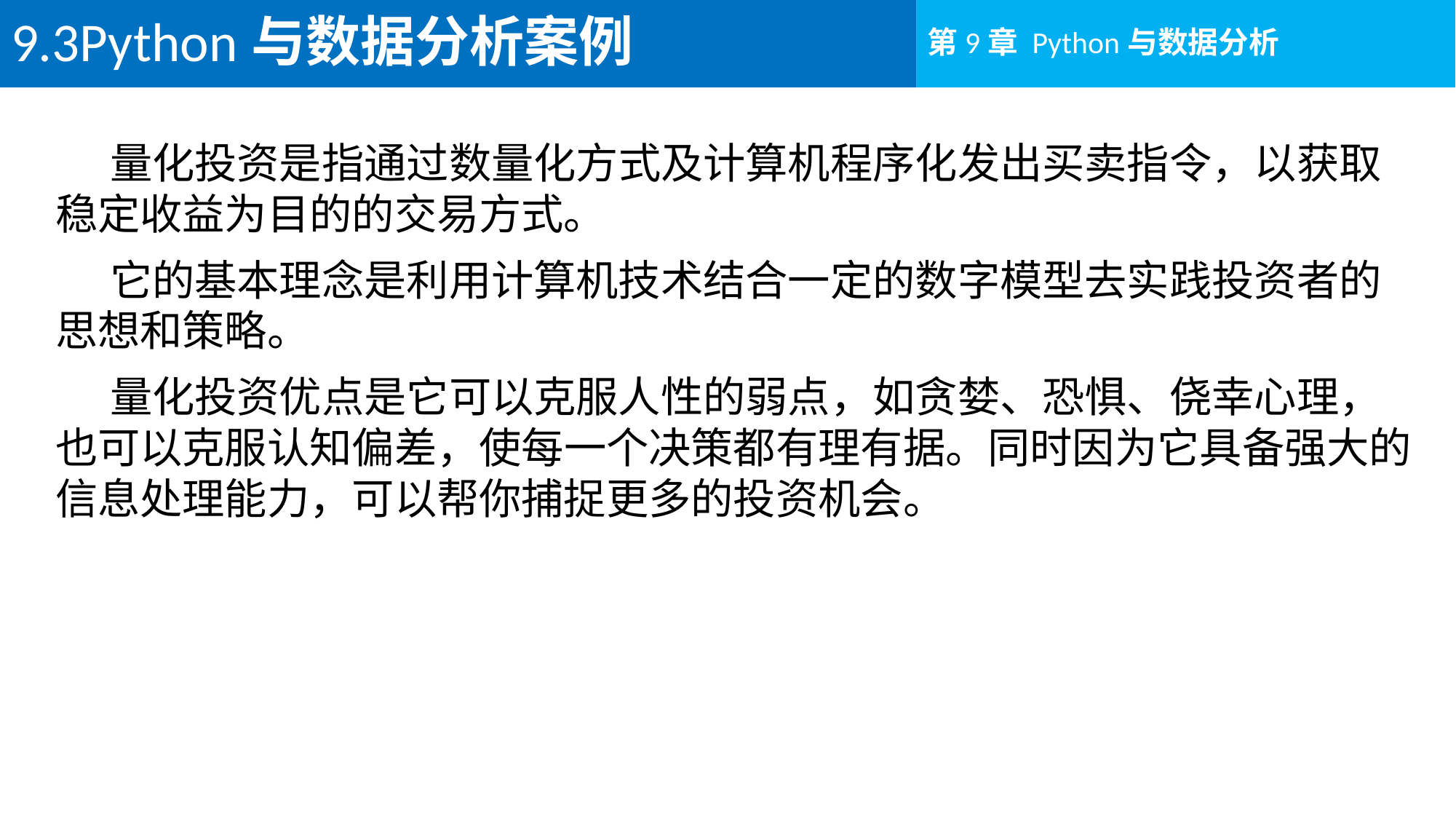

# 9.3Python与数据分析案例
量化投资是指通过数量化方式及计算机程序化发出买卖指令，以获取稳定收益为目的的交易方式。
它的基本理念是利用计算机技术结合一定的数字模型去实践投资者的思想和策略。
量化投资优点是它可以克服人性的弱点，如贪婪、恐惧、侥幸心理，也可以克服认知偏差，使每一个决策都有理有据。同时因为它具备强大的信息处理能力，可以帮你捕捉更多的投资机会。